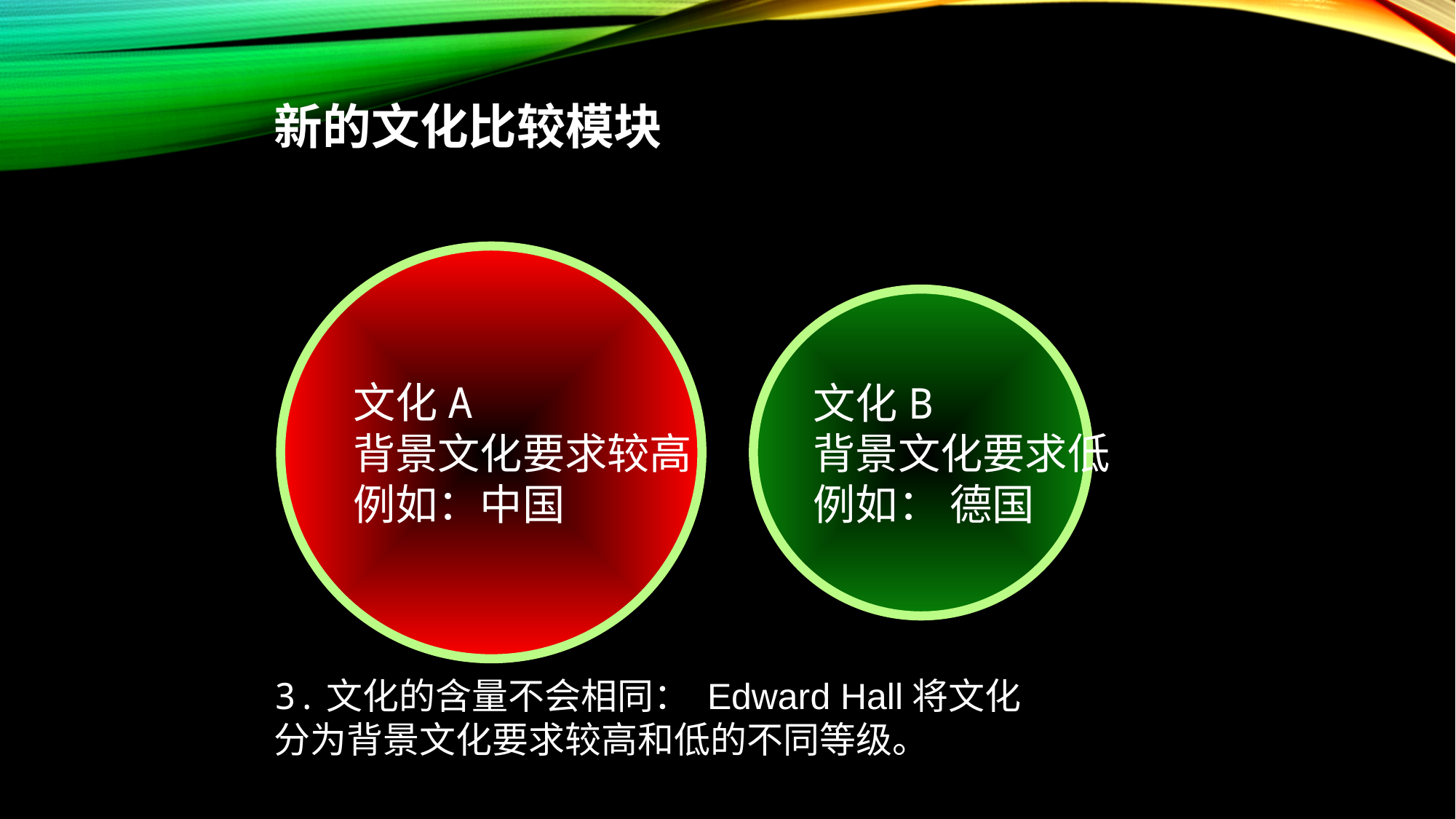

新的文化比较模块
文化A
背景文化要求较高
例如：中国
文化B
背景文化要求低
例如： 德国

3.文化的含量不会相同： Edward Hall将文化
分为背景文化要求较高和低的不同等级。